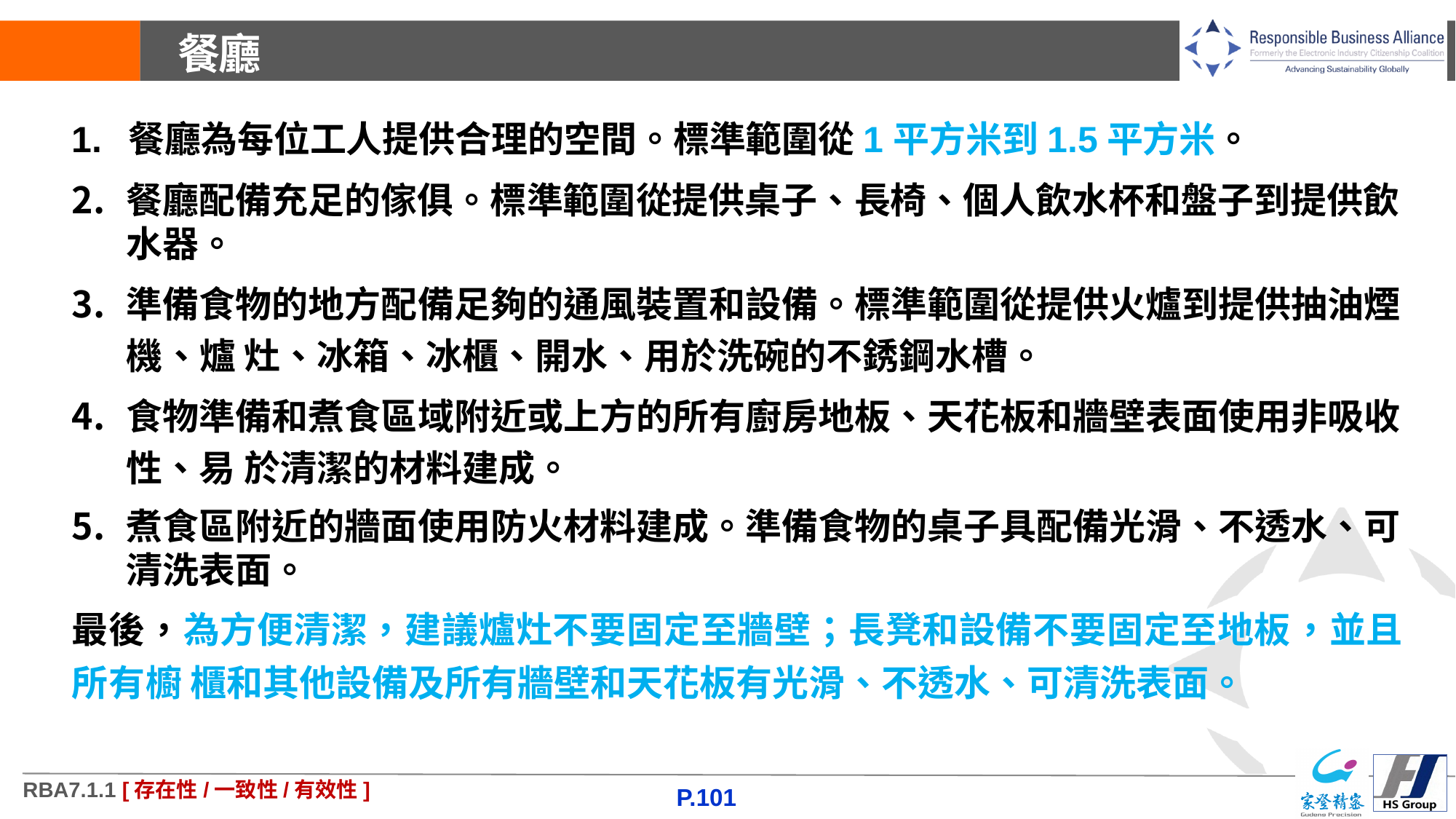

餐廳
# 1.	餐廳為每位工人提供合理的空間。標準範圍從1平方米到1.5平方米。
餐廳配備充足的傢俱。標準範圍從提供桌子、長椅、個人飲水杯和盤子到提供飲水器。
準備食物的地方配備足夠的通風裝置和設備。標準範圍從提供火爐到提供抽油煙機、爐 灶、冰箱、冰櫃、開水、用於洗碗的不銹鋼水槽。
食物準備和煮食區域附近或上方的所有廚房地板、天花板和牆壁表面使用非吸收性、易 於清潔的材料建成。
煮食區附近的牆面使用防火材料建成。準備食物的桌子具配備光滑、不透水、可清洗表面。
最後，為方便清潔，建議爐灶不要固定至牆壁；長凳和設備不要固定至地板，並且所有櫥 櫃和其他設備及所有牆壁和天花板有光滑、不透水、可清洗表面。